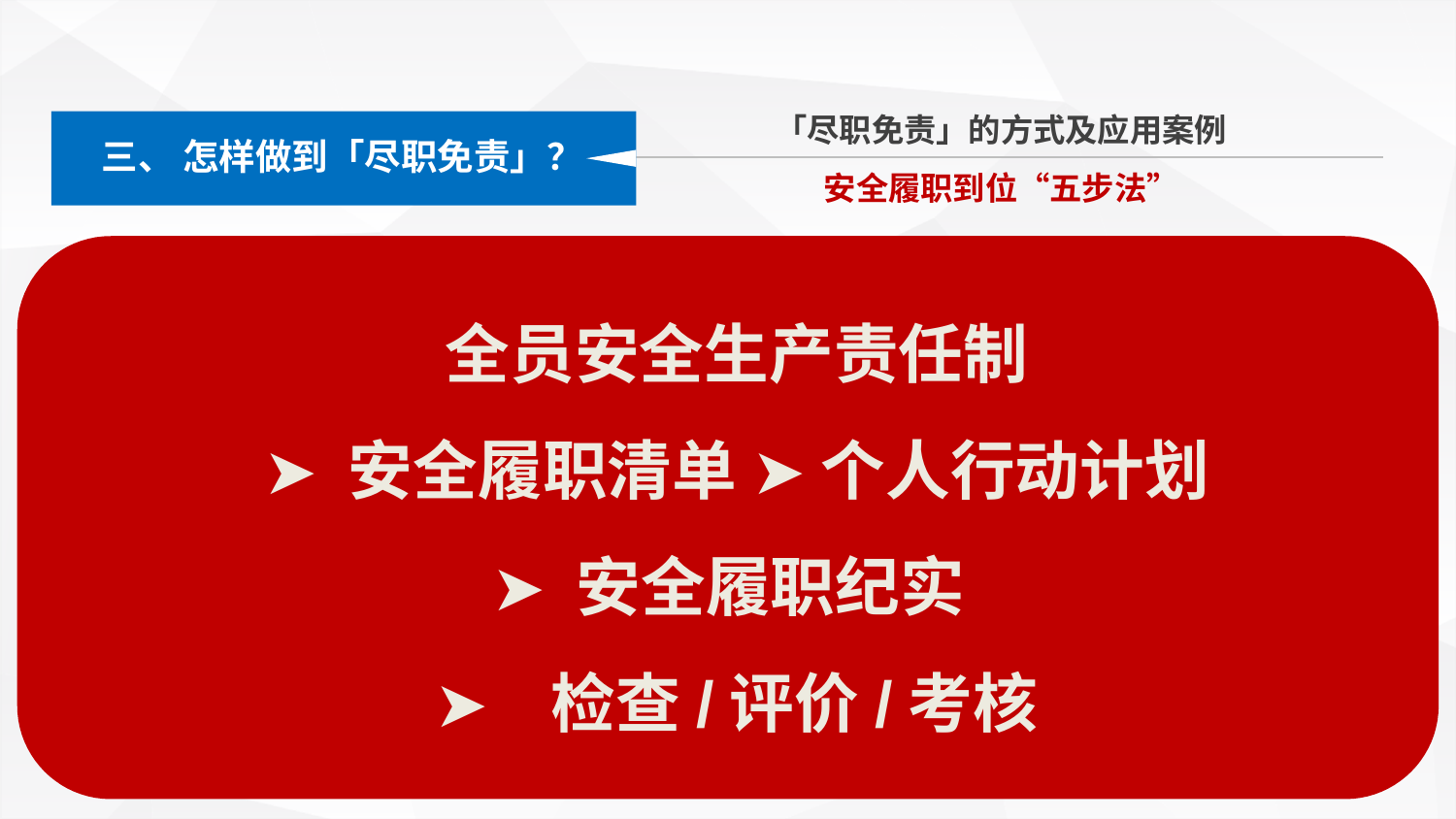

「尽职免责」的方式及应用案例

# 三、 怎样做到「尽职免责」？

安全履职到位“五步法”

全员安全生产责任制
➤ 安全履职清单 ➤ 个人行动计划
➤ 安全履职纪实
 ➤ 检查/评价/考核